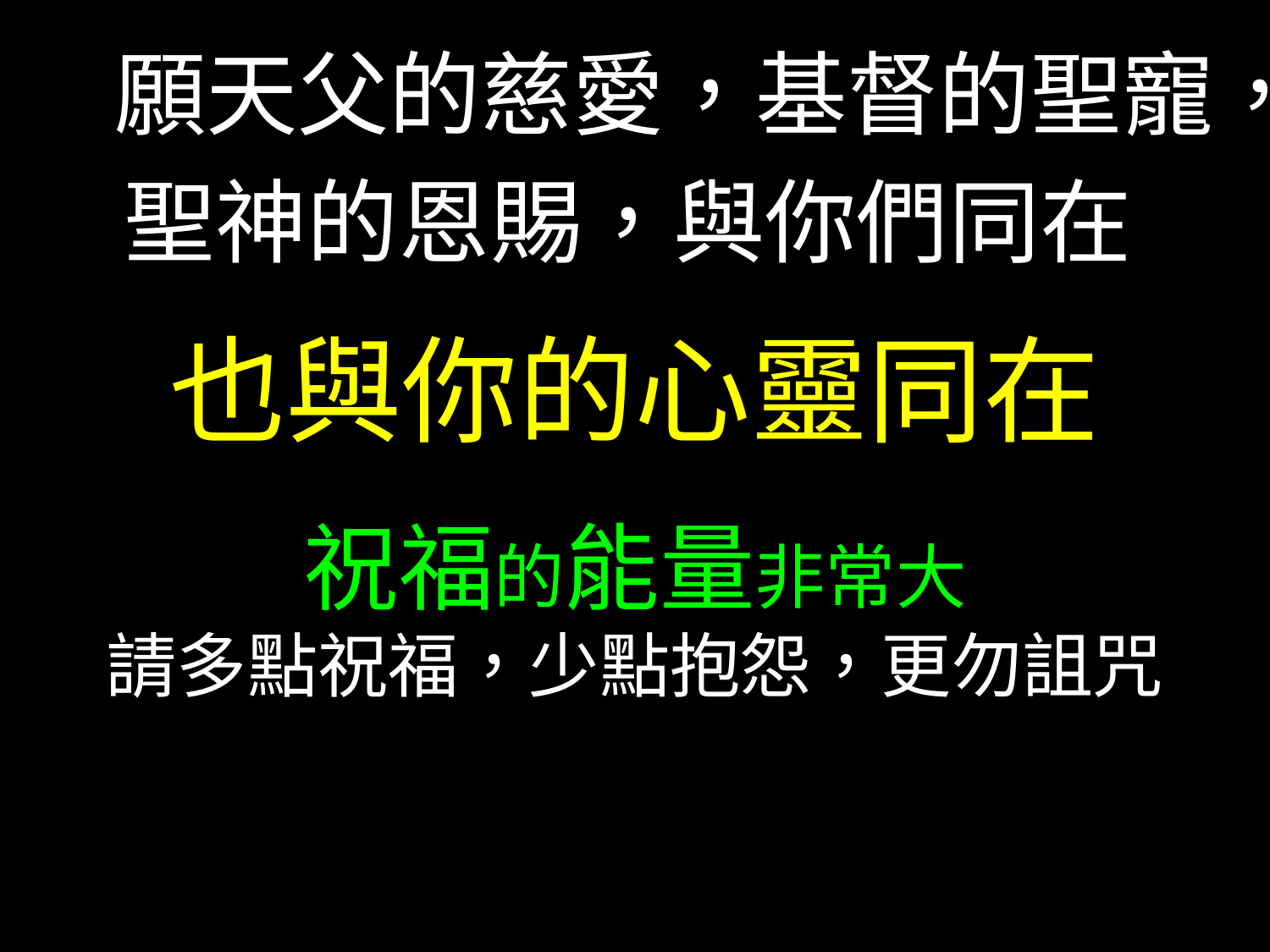

願天父的慈愛，基督的聖寵，
聖神的恩賜，與你們同在
也與你的心靈同在
祝福的能量非常大
請多點祝福，少點抱怨，更勿詛咒